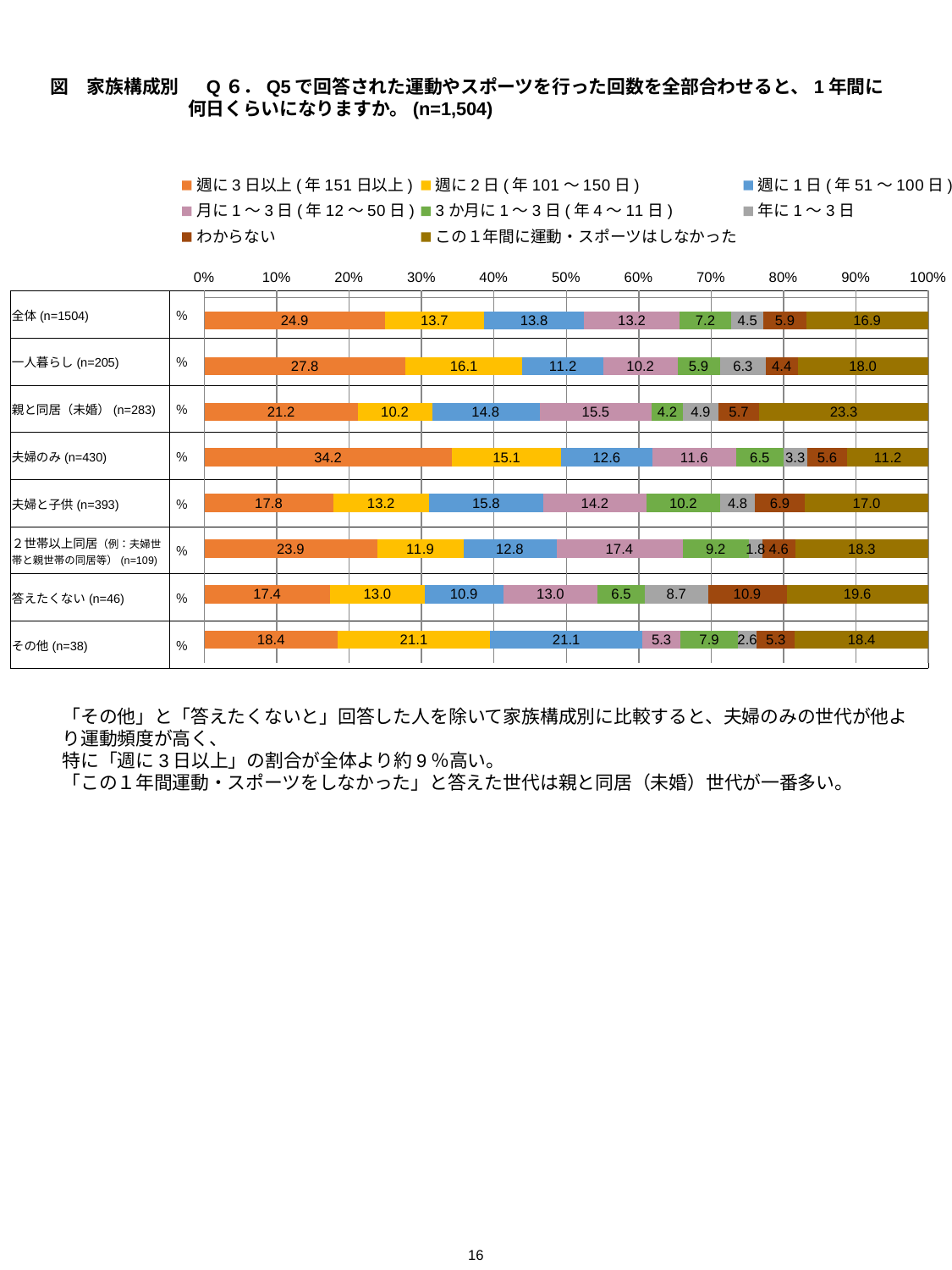

図　家族構成別　 Q６．Q5で回答された運動やスポーツを行った回数を全部合わせると、1年間に何日くらいになりますか。(n=1,504)

### Chart

| Category | 週に3日以上(年151日以上) | 週に2日(年101～150日) | 週に1日(年51～100日) | 月に1～3日(年12～50日) | 3か月に1～3日(年4～11日) | 年に1～3日 | わからない | この１年間に運動・スポーツはしなかった |
|---|---|---|---|---|---|---|---|---|
| 全体(n=1504) | 24.93351063829787 | 13.696808510638297 | 13.829787234042554 | 13.164893617021276 | 7.180851063829788 | 4.454787234042553 | 5.851063829787234 | 16.888297872340427 |
| 一人暮らし(n=205) | 27.804878048780488 | 16.097560975609756 | 11.21951219512195 | 10.24390243902439 | 5.853658536585367 | 6.341463414634147 | 4.390243902439024 | 18.048780487804876 |
| 親と同居（未婚）(n=283) | 21.201413427561835 | 10.247349823321555 | 14.840989399293285 | 15.547703180212014 | 4.240282685512367 | 4.946996466431096 | 5.6537102473498235 | 23.32155477031802 |
| 夫婦のみ(n=430) | 34.18604651162791 | 15.11627906976744 | 12.558139534883722 | 11.627906976744187 | 6.511627906976745 | 3.2558139534883725 | 5.581395348837209 | 11.162790697674417 |
| 夫婦と子供(n=393) | 17.811704834605596 | 13.231552162849871 | 15.776081424936386 | 14.249363867684478 | 10.178117048346055 | 4.8346055979643765 | 6.870229007633588 | 17.048346055979643 |
| ２世帯以上同居（例：夫婦世帯と親世帯の同居等）(n=109) | 23.853211009174313 | 11.926605504587156 | 12.844036697247706 | 17.431192660550458 | 9.174311926605505 | 1.834862385321101 | 4.587155963302753 | 18.34862385321101 |
| 答えたくない(n=46) | 17.391304347826086 | 13.043478260869565 | 10.869565217391305 | 13.043478260869565 | 6.521739130434783 | 8.695652173913043 | 10.869565217391305 | 19.565217391304348 |
| その他(n=38) | 18.42105263157895 | 21.052631578947366 | 21.052631578947366 | 5.2631578947368425 | 7.894736842105263 | 2.6315789473684212 | 5.2631578947368425 | 18.42105263157895 |
| 全体(n=1504) | ％ |  |
| --- | --- | --- |
| 一人暮らし(n=205) | ％ |  |
| 親と同居（未婚）(n=283) | ％ |  |
| 夫婦のみ(n=430) | ％ |  |
| 夫婦と子供(n=393) | ％ |  |
| ２世帯以上同居（例：夫婦世帯と親世帯の同居等）(n=109) | ％ |  |
| 答えたくない(n=46) | ％ |  |
| その他(n=38) | ％ |  |
「その他」と「答えたくないと」回答した人を除いて家族構成別に比較すると、夫婦のみの世代が他より運動頻度が高く、
特に「週に3日以上」の割合が全体より約9％高い。
「この１年間運動・スポーツをしなかった」と答えた世代は親と同居（未婚）世代が一番多い。
16